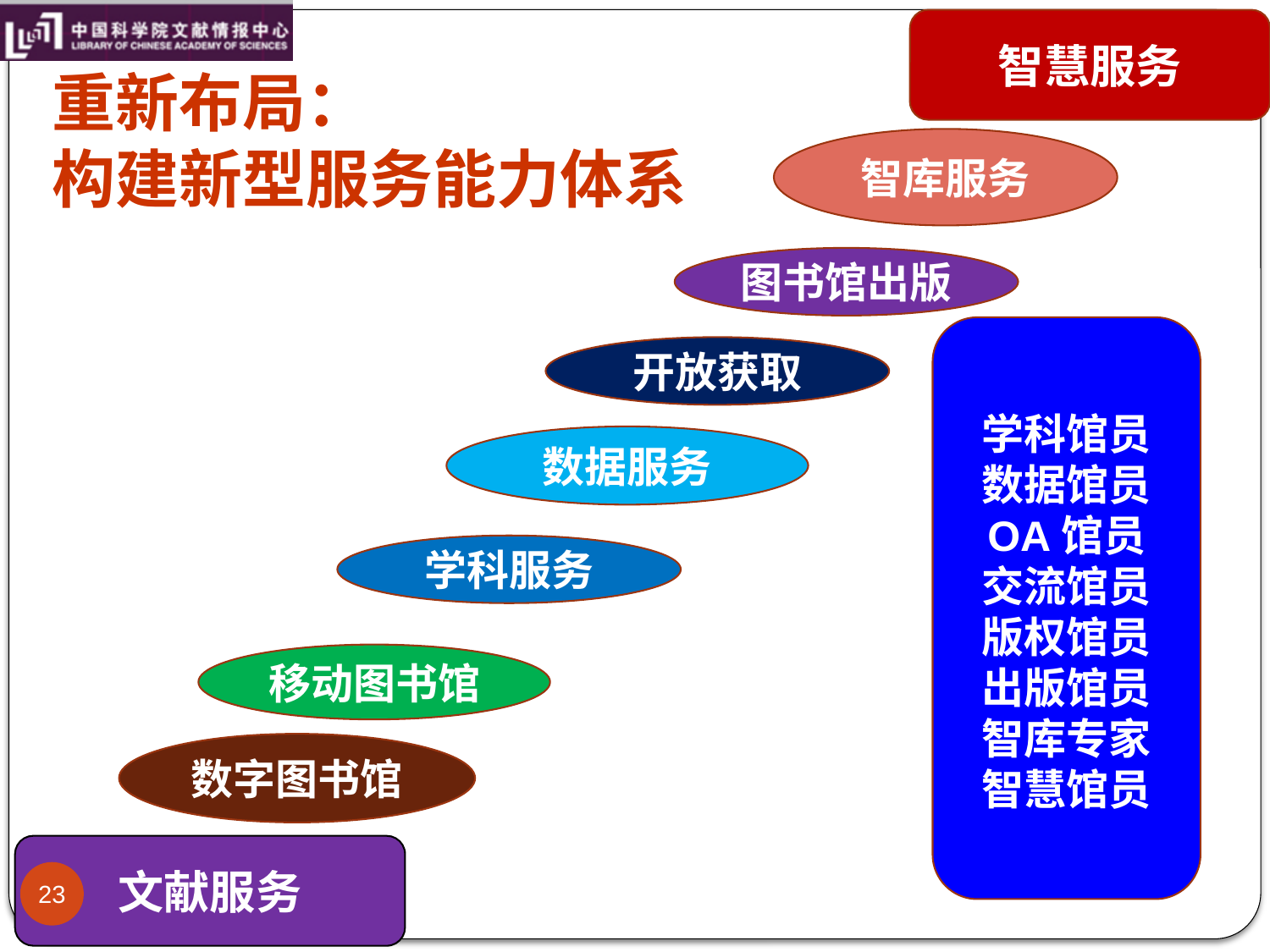

智慧服务
# 重新布局： 构建新型服务能力体系
智库服务
图书馆出版

学科馆员
数据馆员
OA馆员
交流馆员
版权馆员
出版馆员
智库专家
智慧馆员

开放获取
数据服务
学科服务
移动图书馆
数字图书馆
文献服务

23